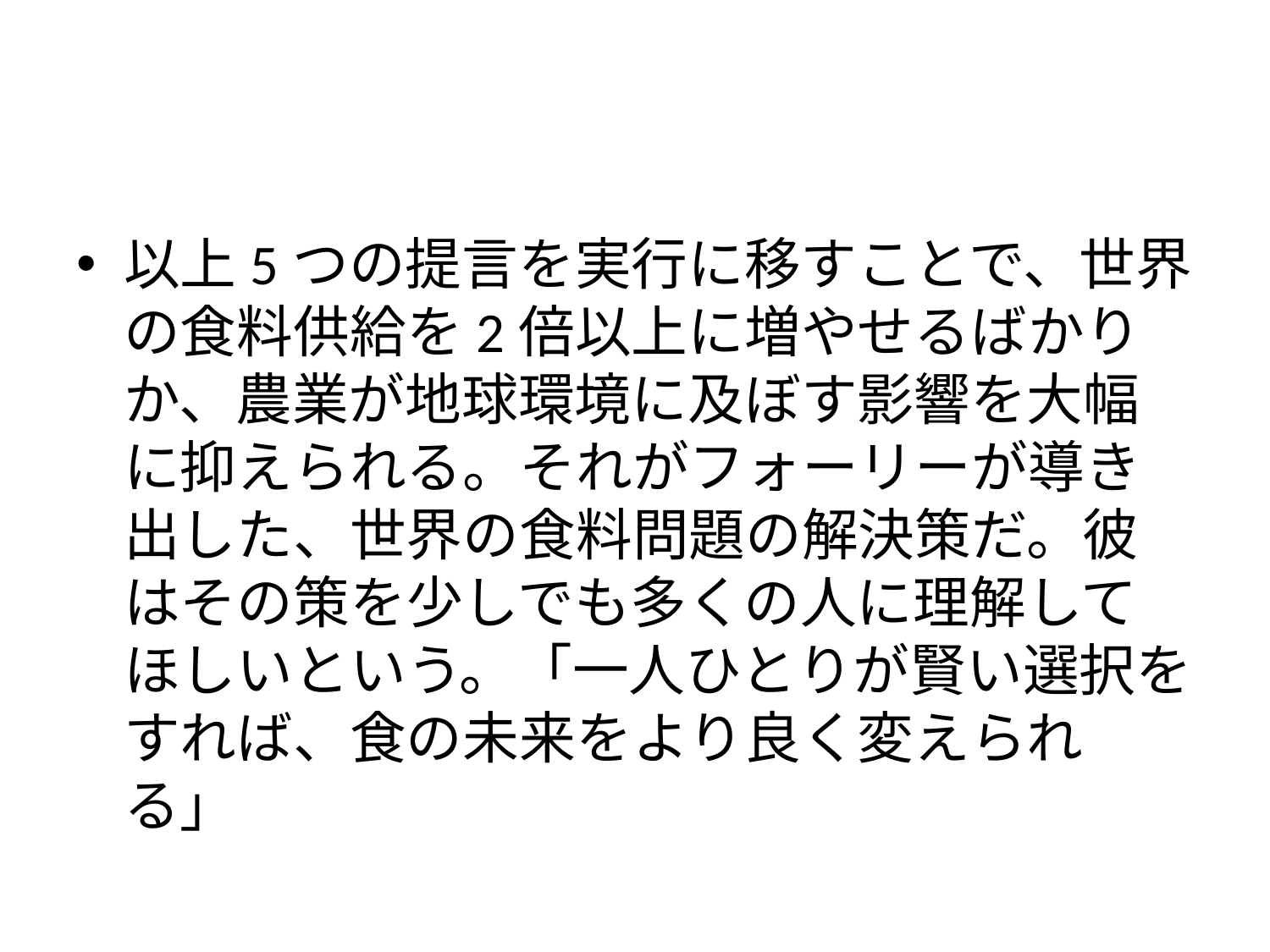

#
以上5つの提言を実行に移すことで、世界の食料供給を2倍以上に増やせるばかりか、農業が地球環境に及ぼす影響を大幅に抑えられる。それがフォーリーが導き出した、世界の食料問題の解決策だ。彼はその策を少しでも多くの人に理解してほしいという。「一人ひとりが賢い選択をすれば、食の未来をより良く変えられる」